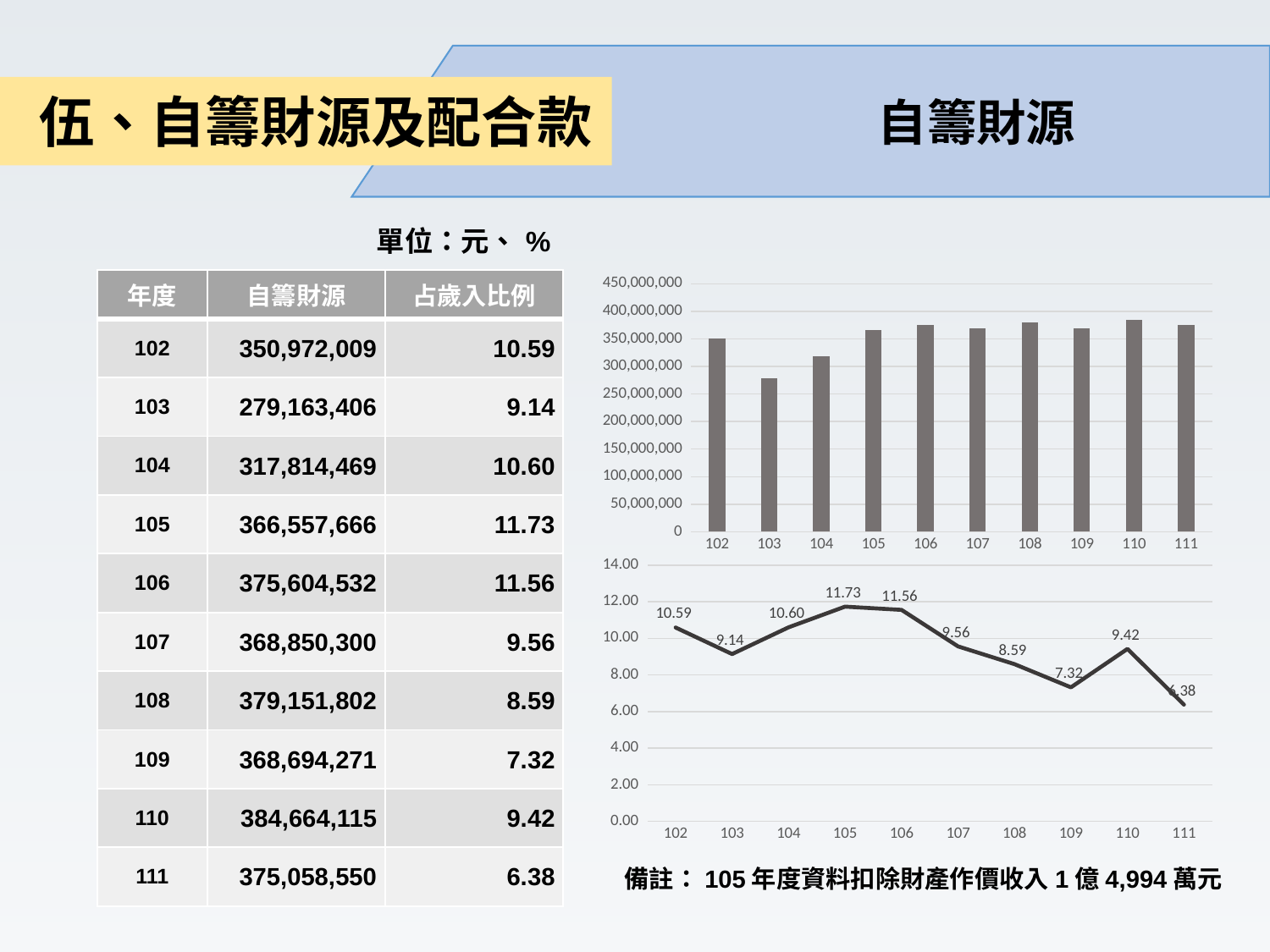

自籌財源
# 伍、自籌財源及配合款
| 單位：元、% |
| --- |
| 年度 | 自籌財源 | 占歲入比例 |
| --- | --- | --- |
| 102 | 350,972,009 | 10.59 |
| 103 | 279,163,406 | 9.14 |
| 104 | 317,814,469 | 10.60 |
| 105 | 366,557,666 | 11.73 |
| 106 | 375,604,532 | 11.56 |
| 107 | 368,850,300 | 9.56 |
| 108 | 379,151,802 | 8.59 |
| 109 | 368,694,271 | 7.32 |
| 110 | 384,664,115 | 9.42 |
| 111 | 375,058,550 | 6.38 |

### Chart

| Category | 自籌財源 |
|---|---|
| 102 | 350972009.0 |
| 103 | 279163406.0 |
| 104 | 317814469.0 |
| 105 | 366557666.0 |
| 106 | 375604532.0 |
| 107 | 368850300.0 |
| 108 | 379151802.0 |
| 109 | 368694271.0 |
| 110 | 384664115.0 |
| 111 | 375058550.0 |

### Chart

| Category | 比例 |
|---|---|
| 102 | 10.591014145935606 |
| 103 | 9.142464421601728 |
| 104 | 10.603172031381405 |
| 105 | 11.73345321932762 |
| 106 | 11.55568245458833 |
| 107 | 9.56158618276501 |
| 108 | 8.59 |
| 109 | 7.323204032357117 |
| 110 | 9.423994274016268 |
| 111 | 6.37716918194795 |
備註：105年度資料扣除財產作價收入1億4,994萬元